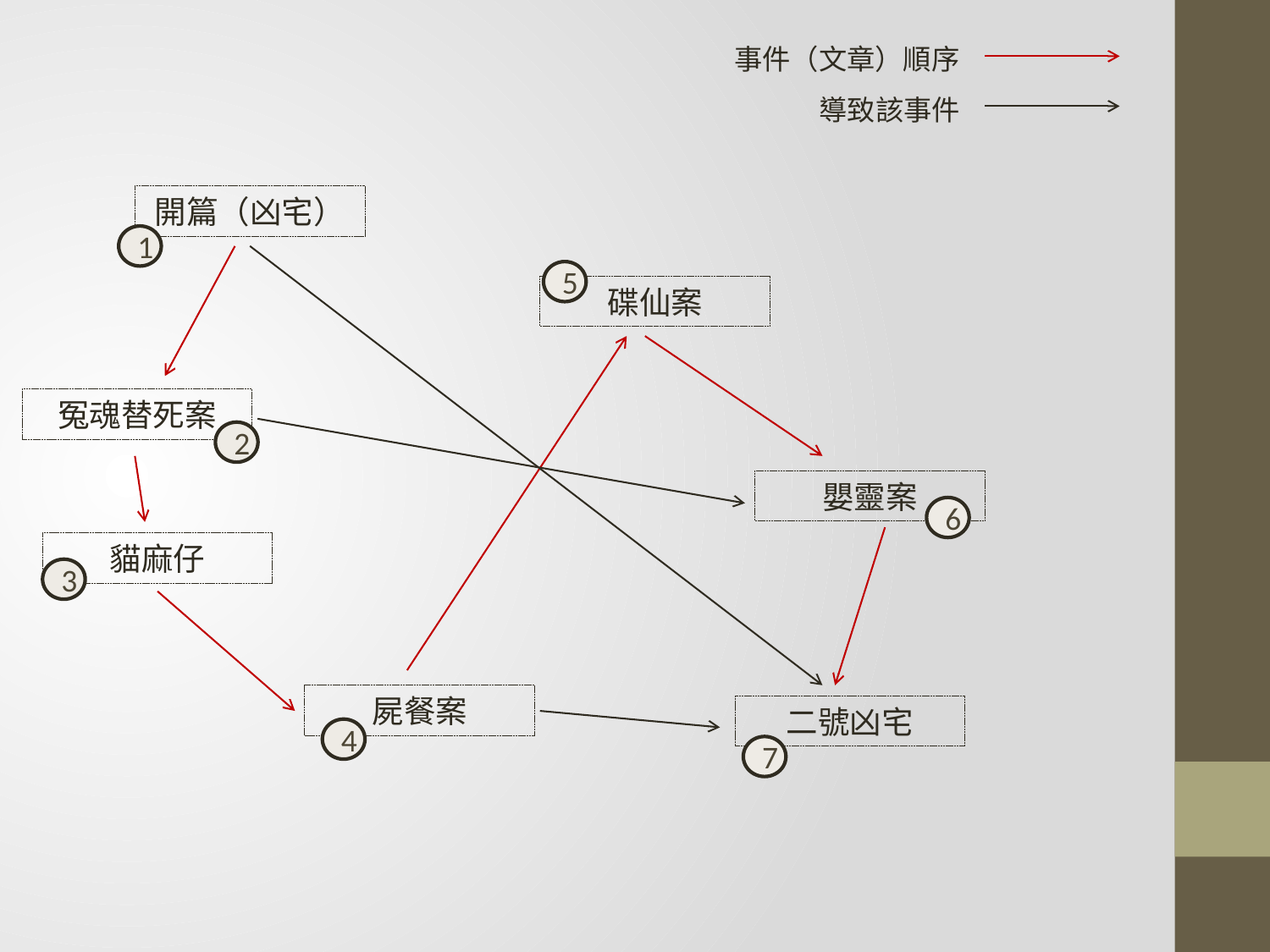

事件（文章）順序
導致該事件
開篇（凶宅）
1
5
碟仙案
冤魂替死案
2
嬰靈案
6
貓麻仔
3
屍餐案
二號凶宅
4
7